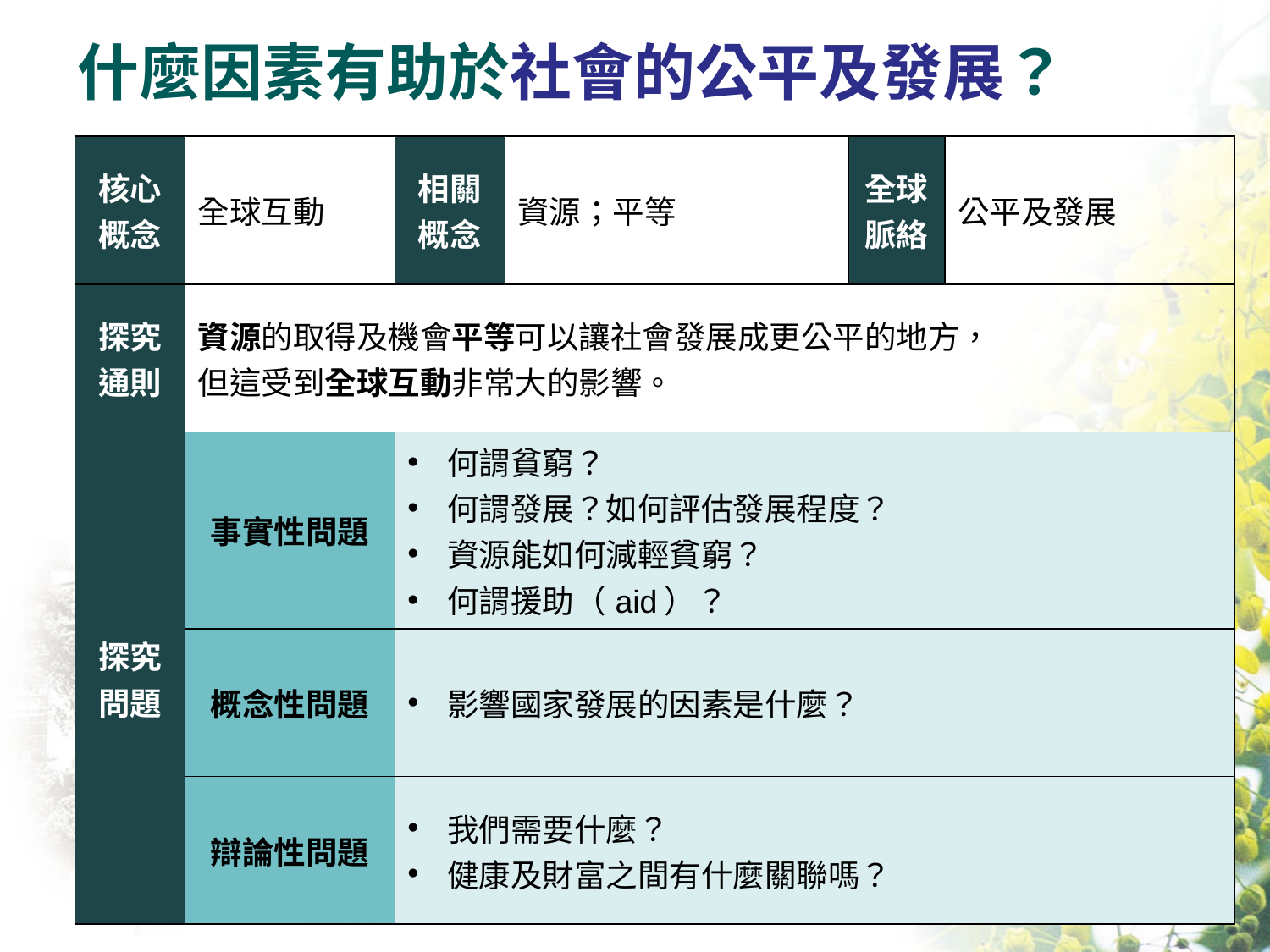

# 什麼因素有助於社會的公平及發展？
| 核心概念 | 全球互動 | 相關概念 | 資源；平等 | 全球脈絡 | 公平及發展 |
| --- | --- | --- | --- | --- | --- |
| 探究通則 | 資源的取得及機會平等可以讓社會發展成更公平的地方， 但這受到全球互動非常大的影響。 |  |  |  |  |
| 探究問題 | 事實性問題 | 何謂貧窮？ 何謂發展？如何評估發展程度？ 資源能如何減輕貧窮？ 何謂援助（aid）？ |  |  |  |
|  | 概念性問題 | 影響國家發展的因素是什麼？ |  |  |  |
|  | 辯論性問題 | 我們需要什麼？ 健康及財富之間有什麼關聯嗎？ |  |  |  |